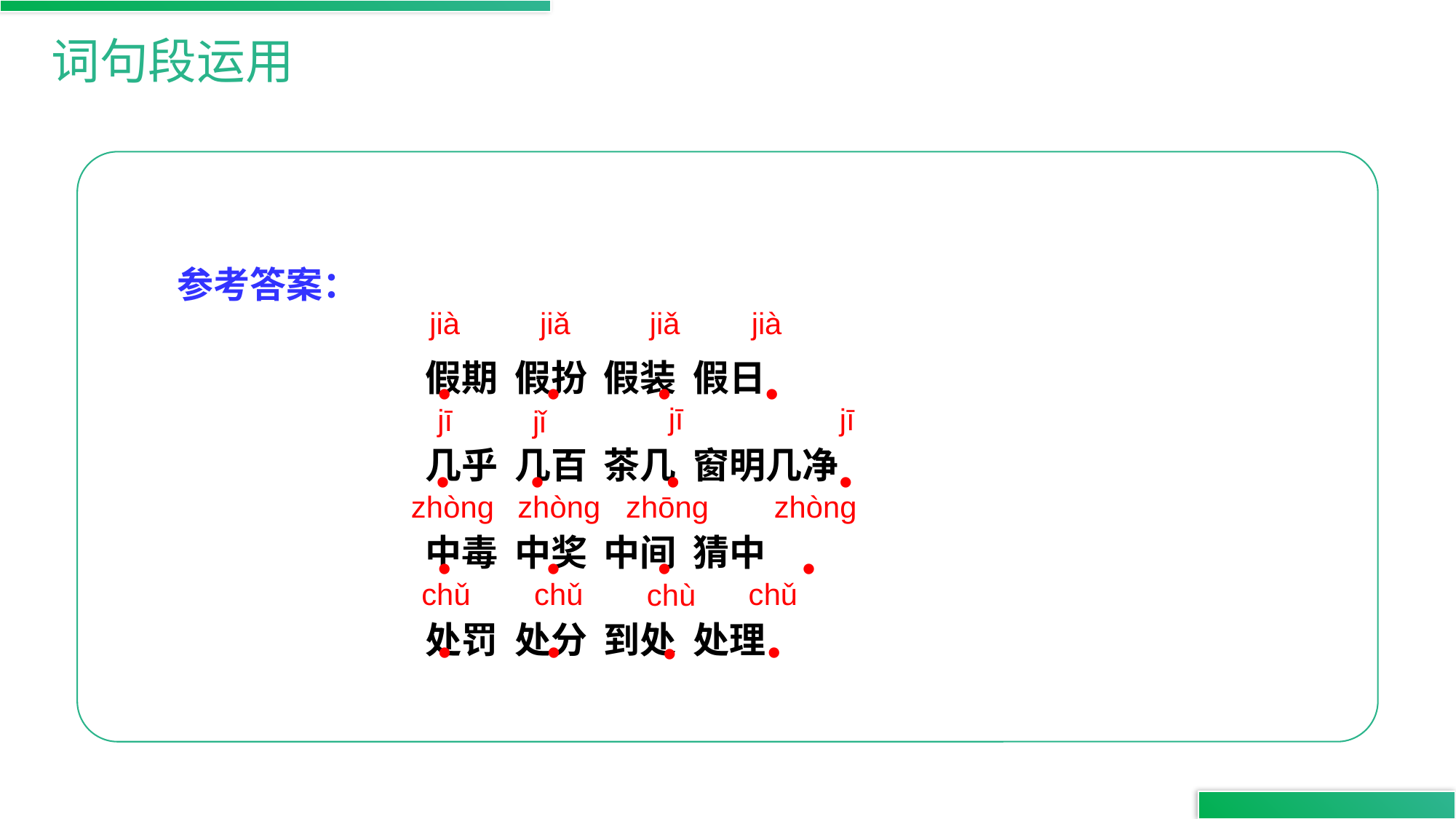

词句段运用
参考答案：
jià
jiǎ
jiǎ
jià
假期  假扮  假装  假日
几乎  几百  茶几  窗明几净
中毒  中奖  中间  猜中
处罚  处分  到处  处理
•
•
•
•
jī
jī
jī
jǐ
•
•
•
•
zhòng
zhòng
zhōng
zhòng
•
•
•
•
chǔ
chǔ
chǔ
chù
•
•
•
•